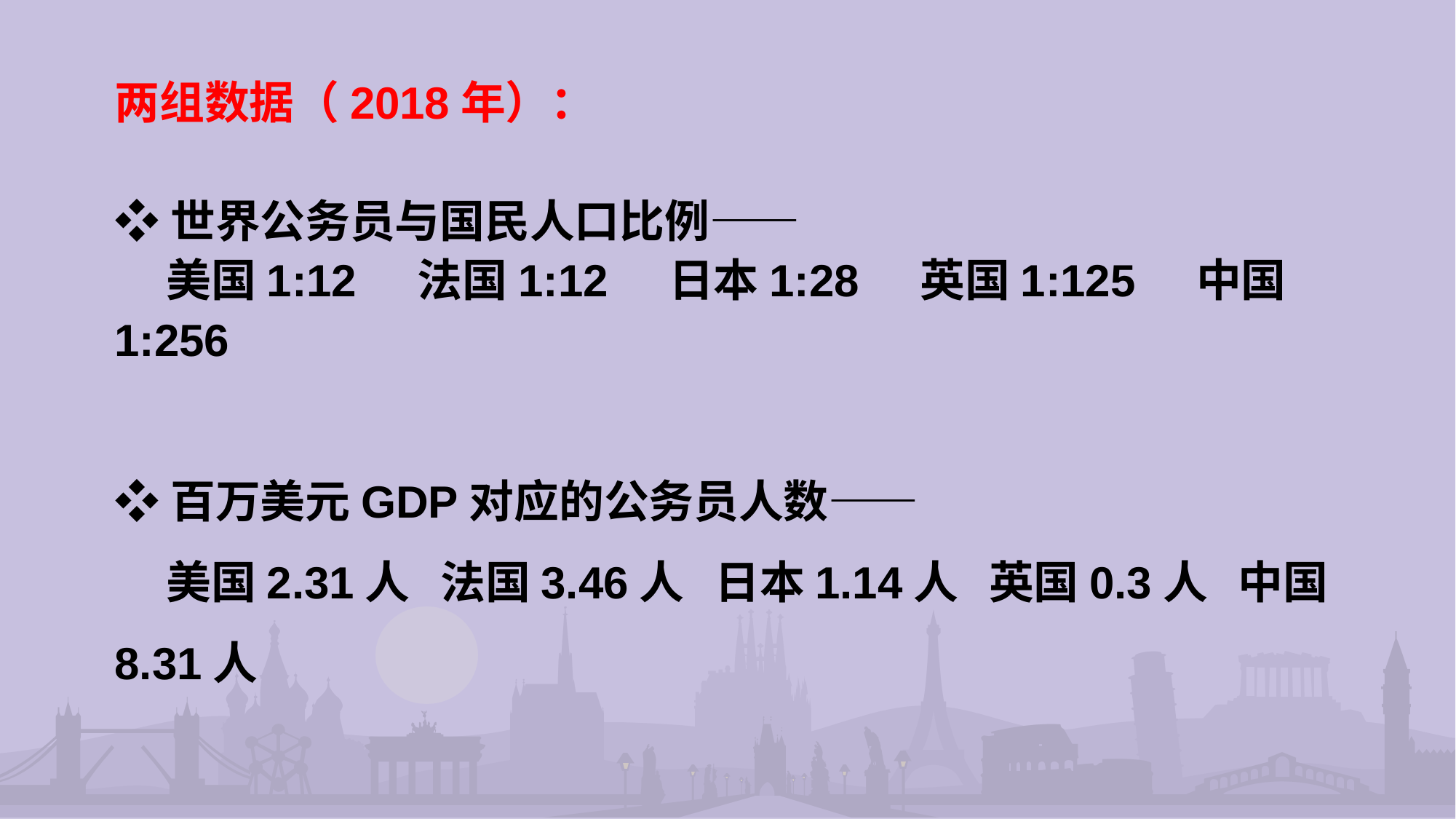

两组数据（2018年）：

❖世界公务员与国民人口比例——
    美国1:12    法国1:12    日本1:28    英国1:125    中国1:256

❖百万美元GDP对应的公务员人数——
    美国2.31人   法国3.46人   日本1.14人   英国0.3人   中国8.31人